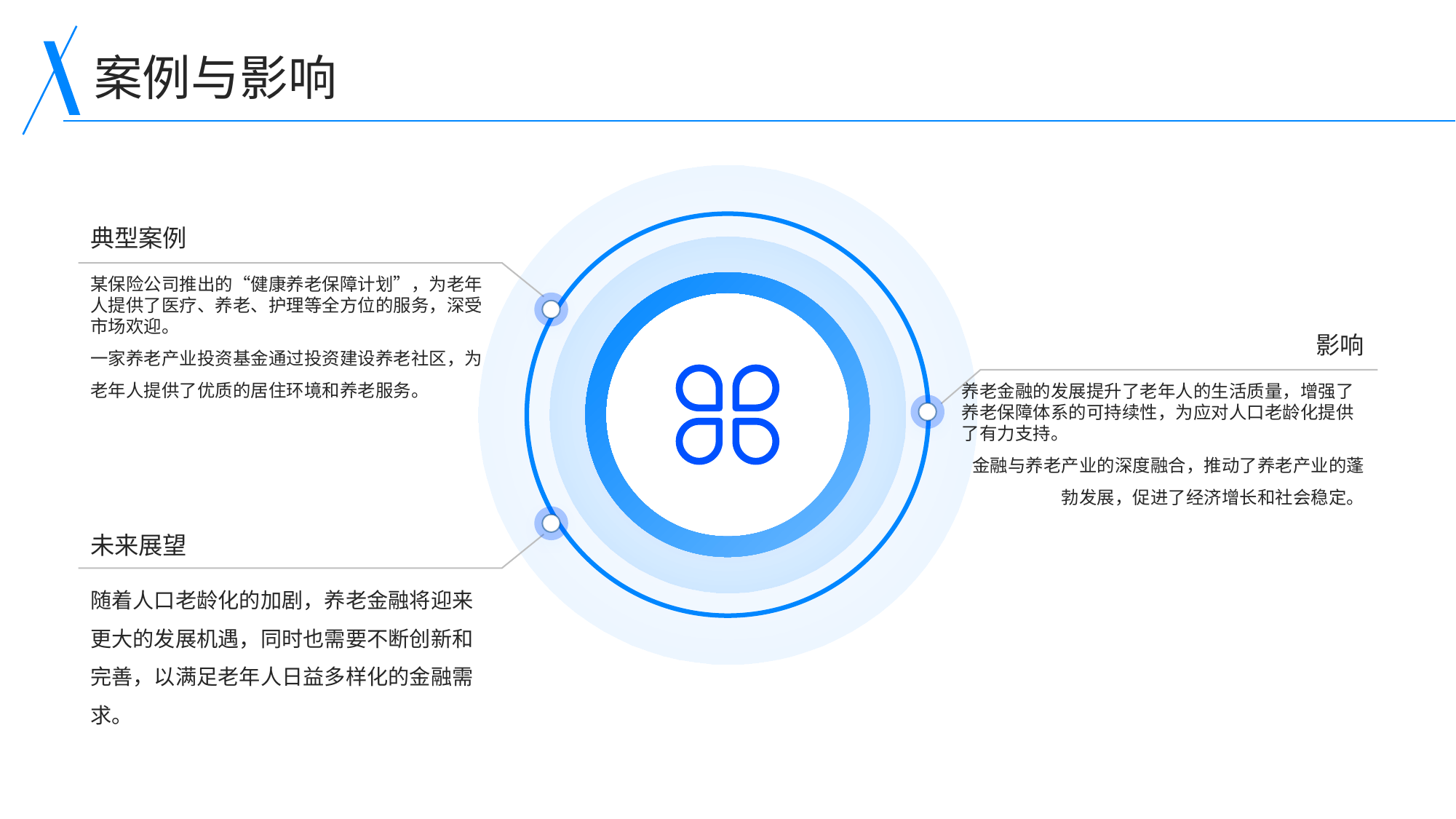

案例与影响

典型案例

某保险公司推出的“健康养老保障计划”，为老年人提供了医疗、养老、护理等全方位的服务，深受市场欢迎。
一家养老产业投资基金通过投资建设养老社区，为老年人提供了优质的居住环境和养老服务。

影响

养老金融的发展提升了老年人的生活质量，增强了养老保障体系的可持续性，为应对人口老龄化提供了有力支持。
金融与养老产业的深度融合，推动了养老产业的蓬勃发展，促进了经济增长和社会稳定。

未来展望

随着人口老龄化的加剧，养老金融将迎来更大的发展机遇，同时也需要不断创新和完善，以满足老年人日益多样化的金融需求。